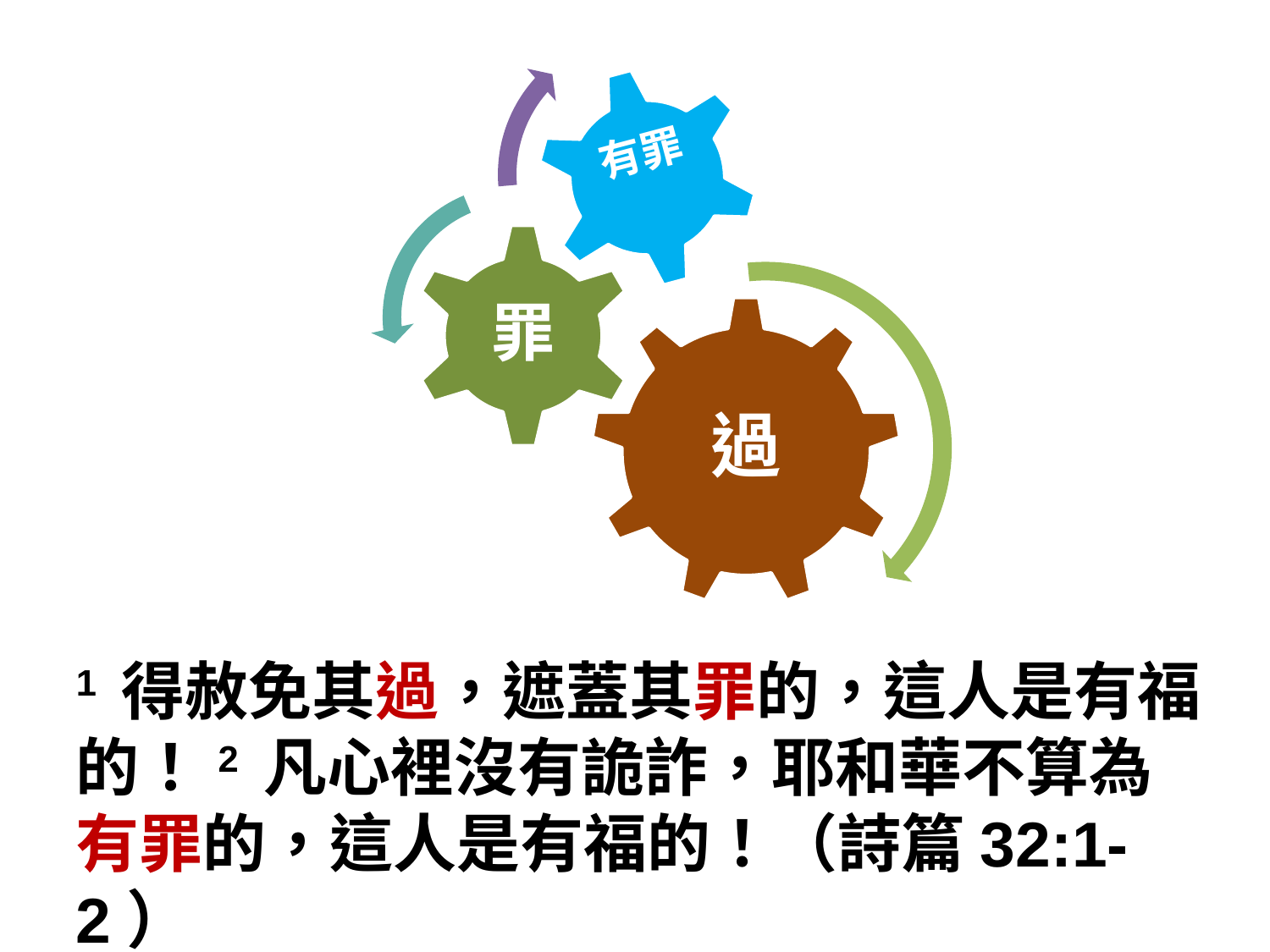

過
罪
有罪

1 得赦免其過，遮蓋其罪的，這人是有福的！2 凡心裡沒有詭詐，耶和華不算為
有罪的，這人是有福的！（詩篇32:1-2）